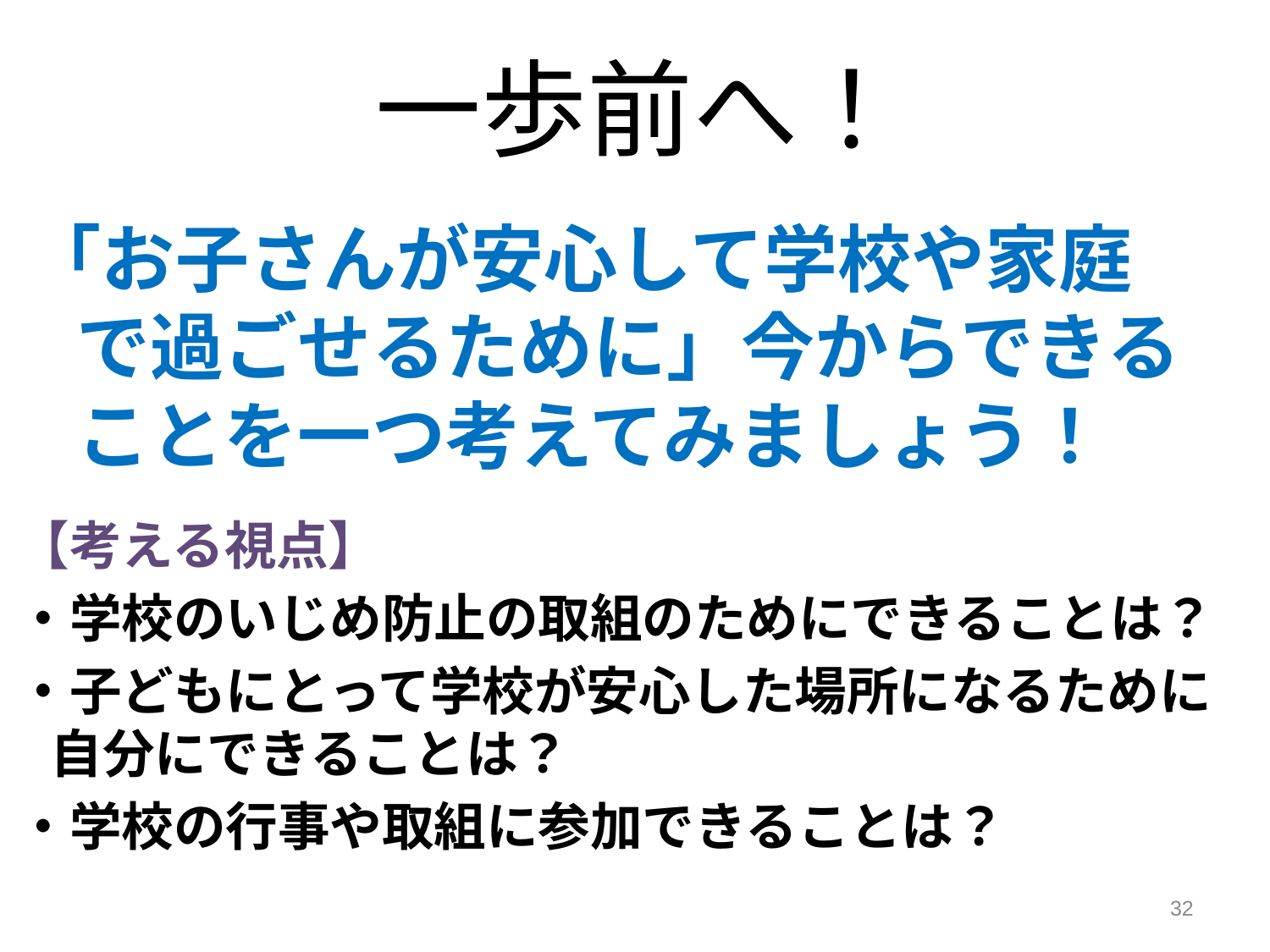

一歩前へ！
「お子さんが安心して学校や家庭で過ごせるために」今からできることを一つ考えてみましょう！

【考える視点】
・学校のいじめ防止の取組のためにできることは？
・子どもにとって学校が安心した場所になるために自分にできることは？
・学校の行事や取組に参加できることは？
32